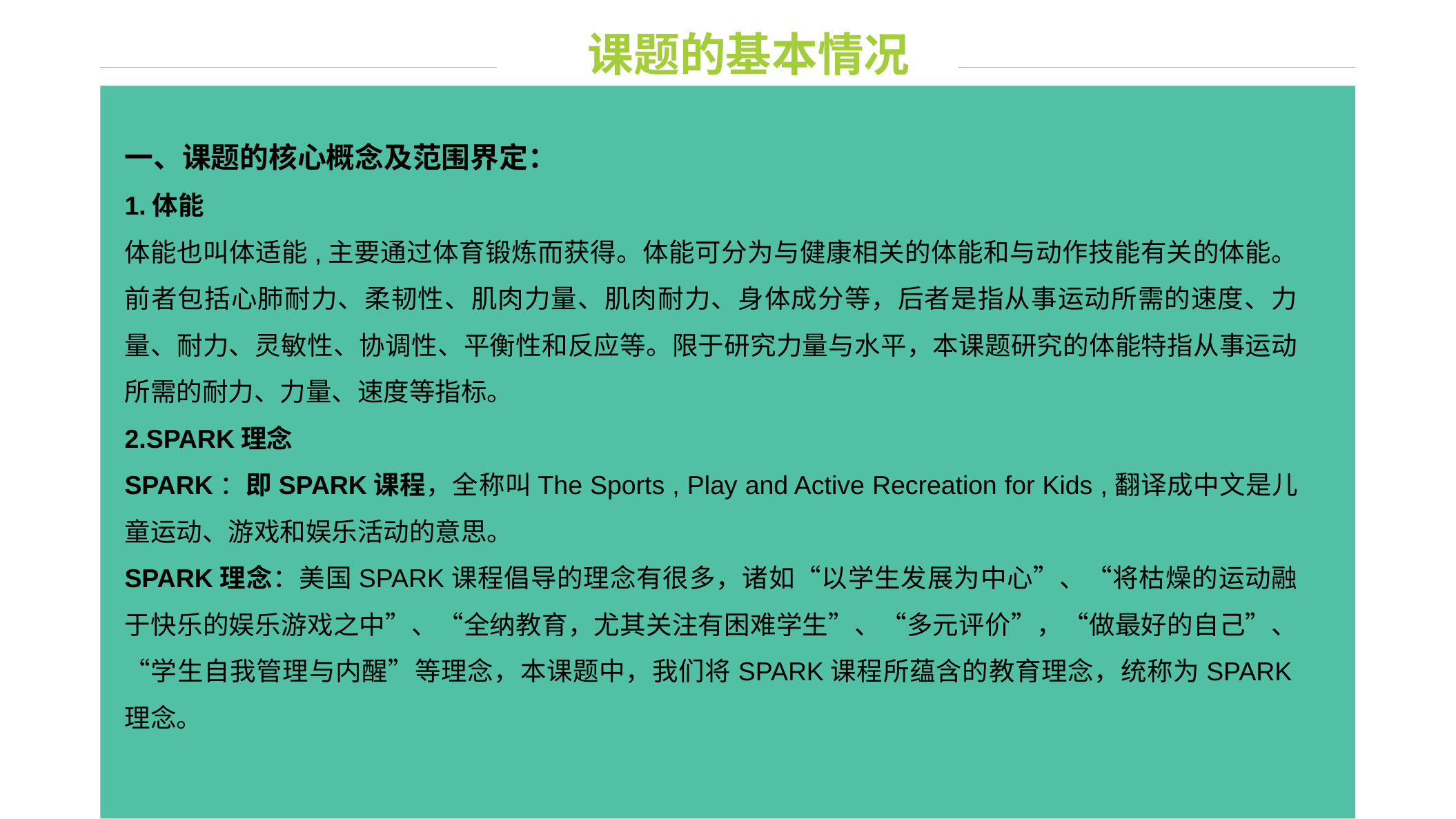

课题的基本情况

一、课题的核心概念及范围界定：
1.体能
体能也叫体适能,主要通过体育锻炼而获得。体能可分为与健康相关的体能和与动作技能有关的体能。前者包括心肺耐力、柔韧性、肌肉力量、肌肉耐力、身体成分等，后者是指从事运动所需的速度、力量、耐力、灵敏性、协调性、平衡性和反应等。限于研究力量与水平，本课题研究的体能特指从事运动所需的耐力、力量、速度等指标。
2.SPARK理念
SPARK：即SPARK课程，全称叫The Sports , Play and Active Recreation for Kids ,翻译成中文是儿童运动、游戏和娱乐活动的意思。
SPARK理念：美国SPARK课程倡导的理念有很多，诸如“以学生发展为中心”、“将枯燥的运动融于快乐的娱乐游戏之中”、“全纳教育，尤其关注有困难学生”、“多元评价”，“做最好的自己”、“学生自我管理与内醒”等理念，本课题中，我们将SPARK课程所蕴含的教育理念，统称为SPARK理念。